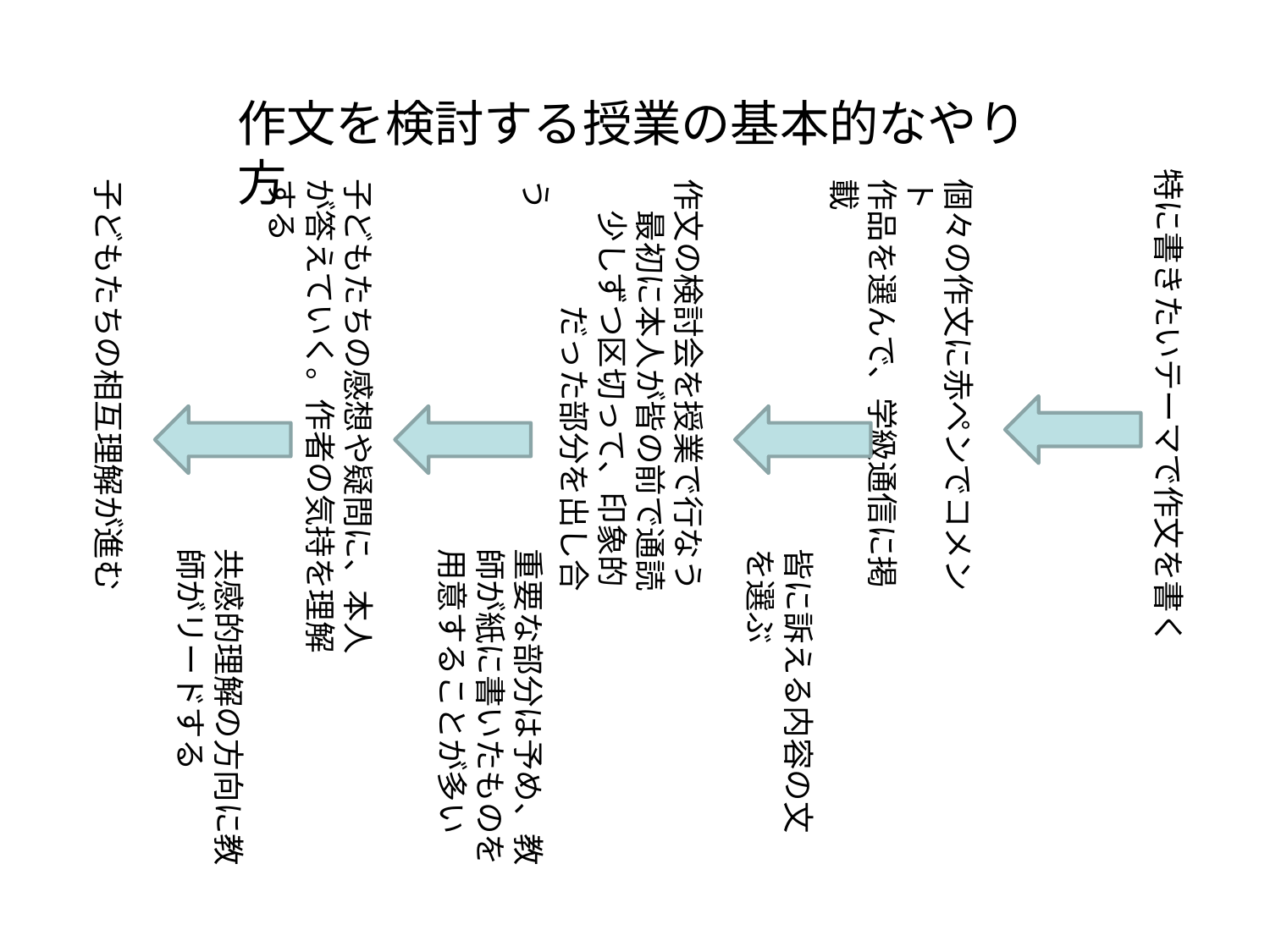

作文を検討する授業の基本的なやり方
特に書きたいテーマで作文を書く
子どもたちの相互理解が進む
子どもたちの感想や疑問に、本人が答えていく。作者の気持を理解する
作文の検討会を授業で行なう
　最初に本人が皆の前で通読
　少しずつ区切って、印象的　　　　だった部分を出し合う
個々の作文に赤ペンでコメント
作品を選んで、学級通信に掲載

共感的理解の方向に教師がリードする
重要な部分は予め、教師が紙に書いたものを用意することが多い
皆に訴える内容の文を選ぶ